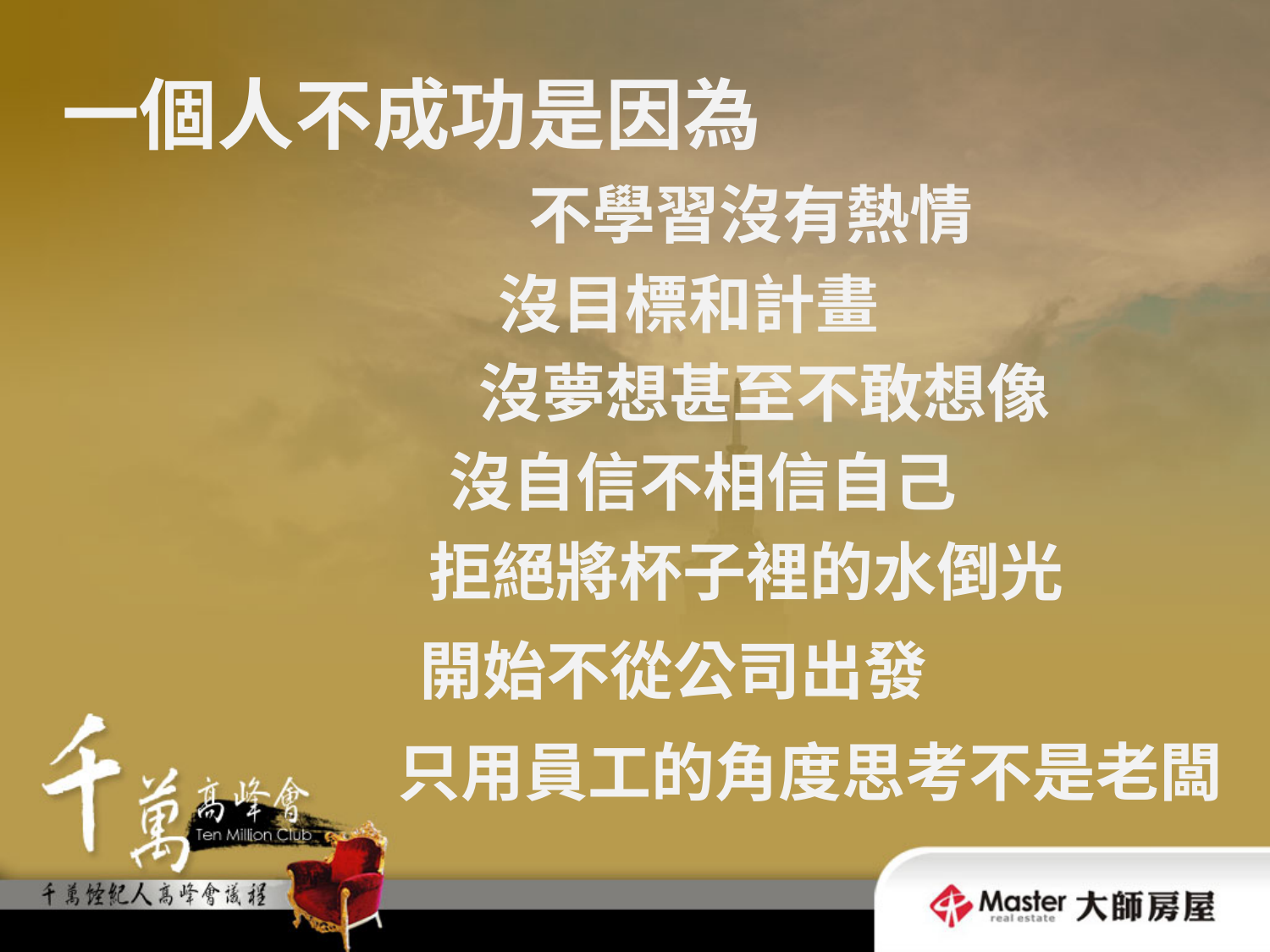

一個人不成功是因為

不學習沒有熱情
沒目標和計畫
沒夢想甚至不敢想像
沒自信不相信自己
拒絕將杯子裡的水倒光
開始不從公司出發
只用員工的角度思考不是老闆